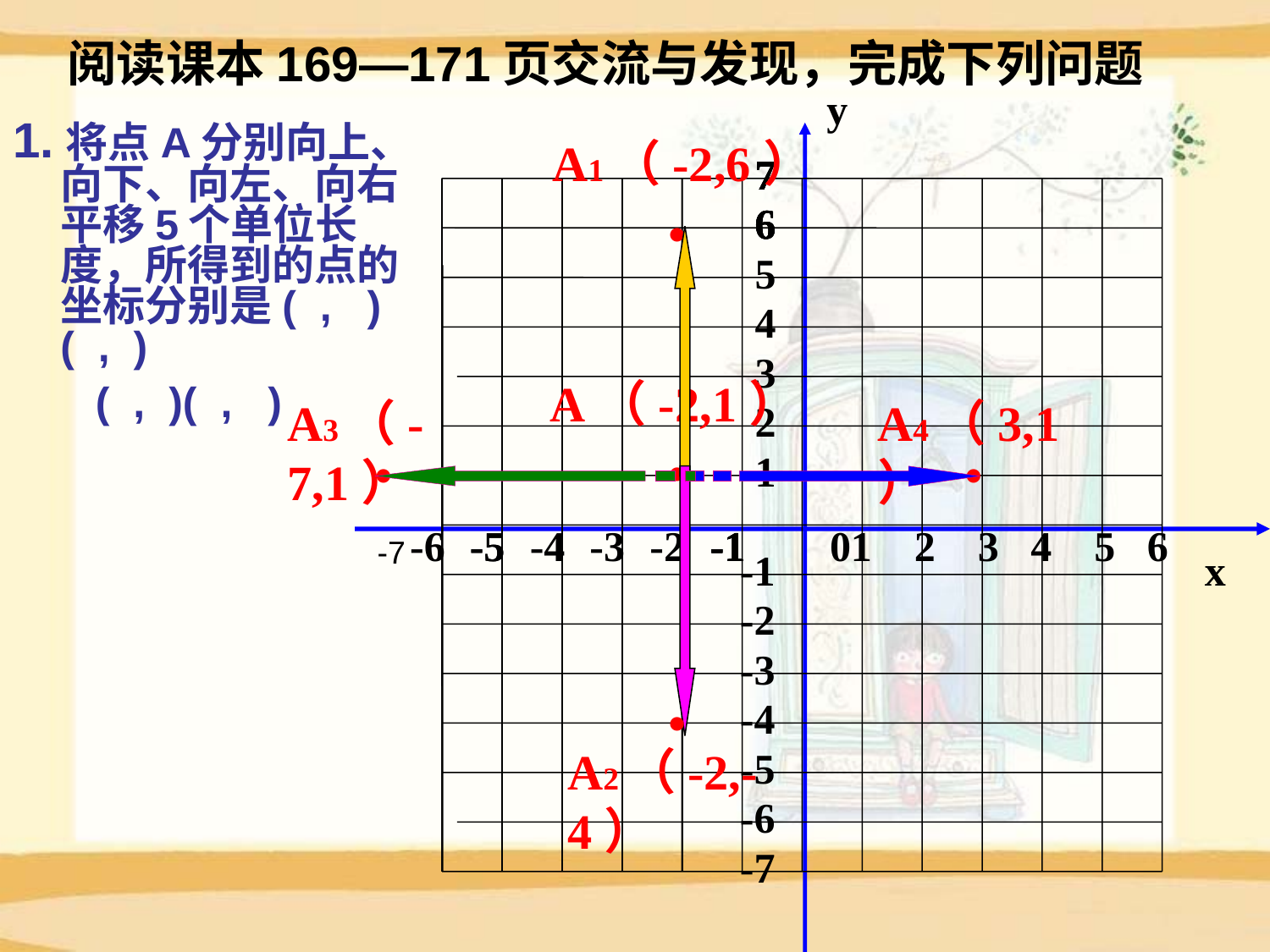

阅读课本169—171页交流与发现，完成下列问题
y

7
7
7
7
7

6
6
6
6
6

5

4

3

2

1

-6
-5
-5
-4
-3
-2
-1
-1
-1
-1
-1
  1    2    3   4    5   6

0

-1
x

-2

-3

-4

-5

-6

-7

1.将点A分别向上、向下、向左、向右平移5个单位长度，所得到的点的坐标分别是(  ,   )(  ,  )
       (  ,  )(  ,   )
A1（-2,6）
●

A（-2,1）
A3（-7,1）
●
A4（3,1）
●
●

-7

A2（-2,-4）
●